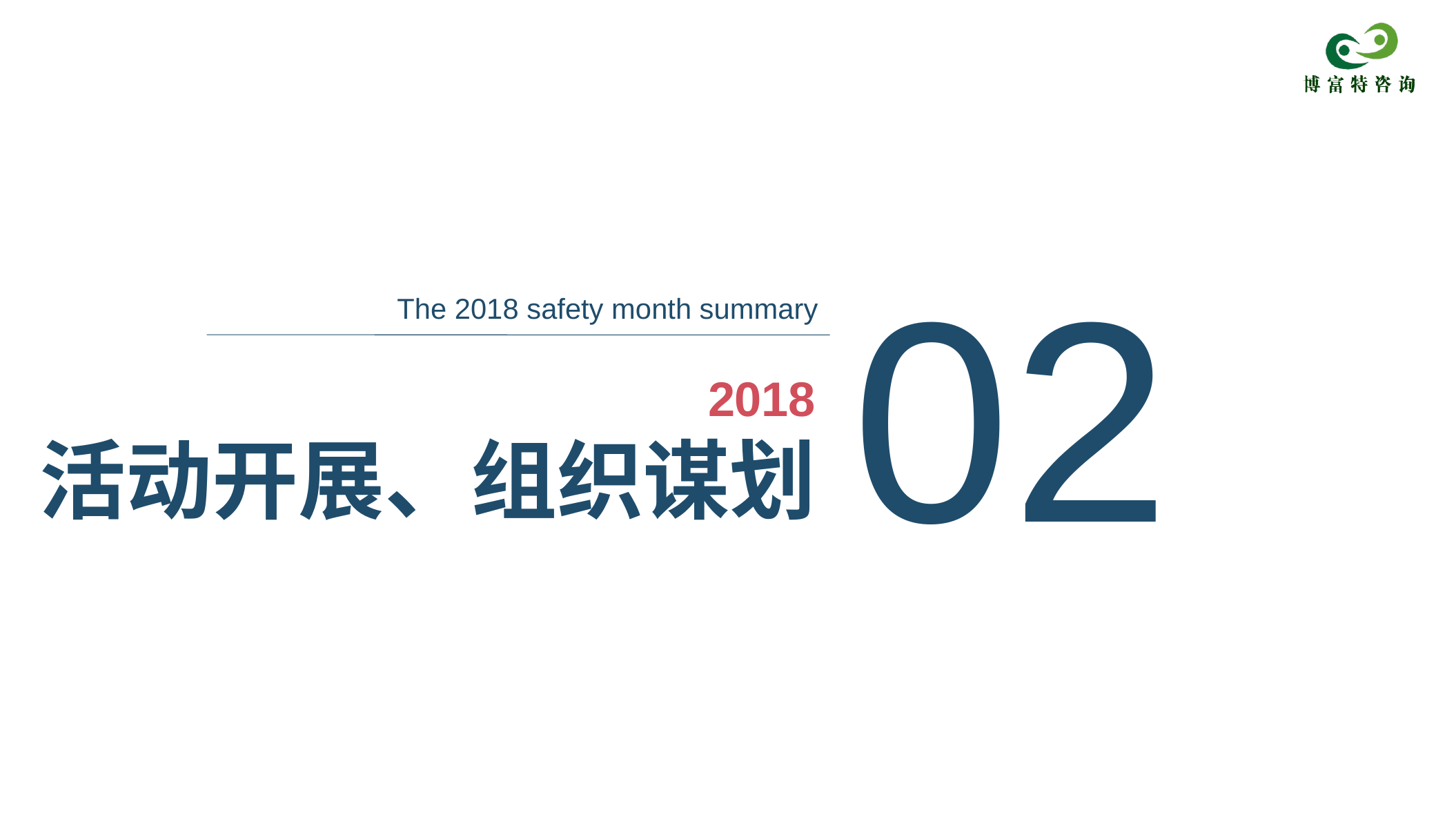

02
The 2018 safety month summary

2018
活动开展、组织谋划